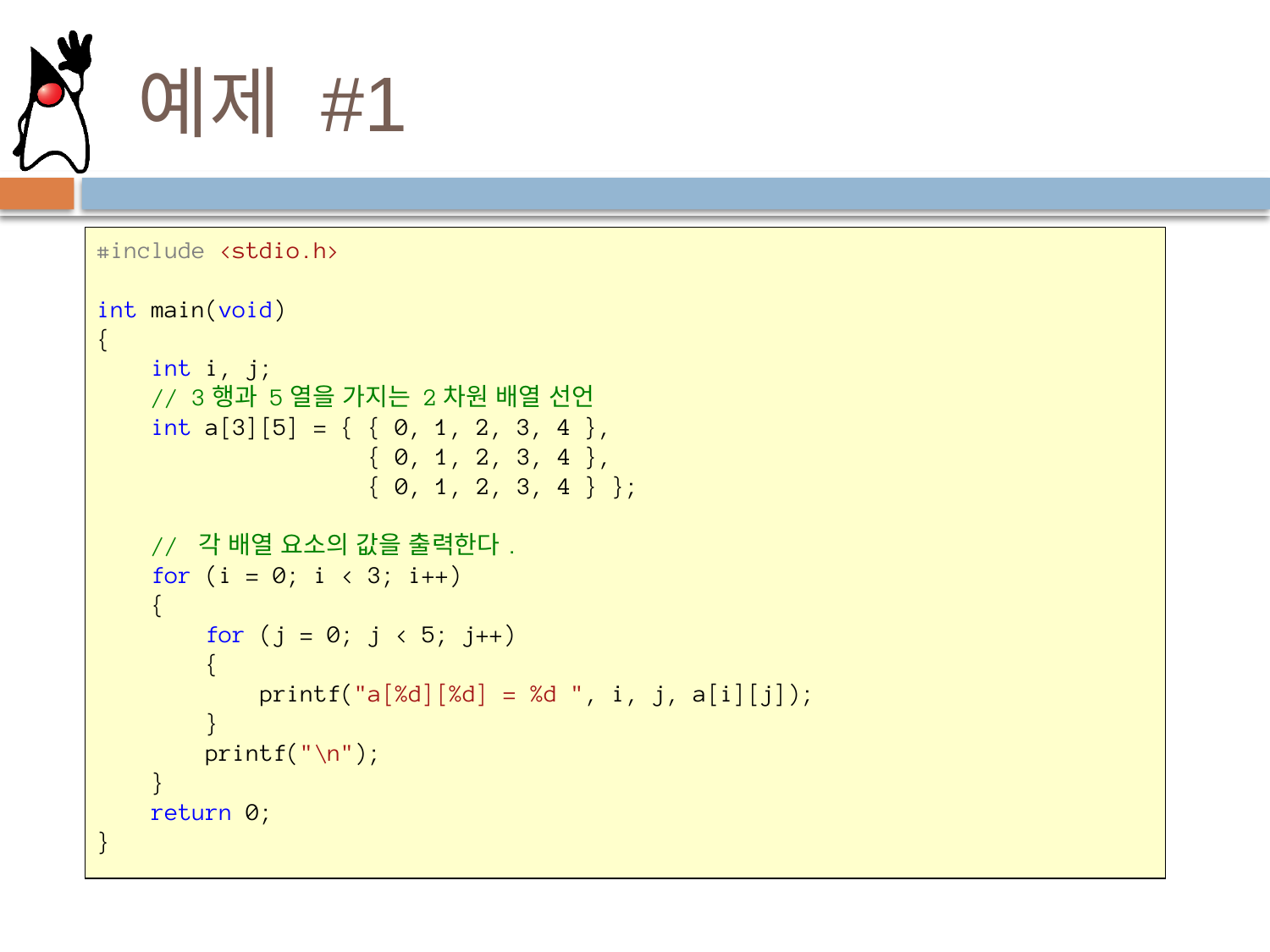

# 예제 #1
#include <stdio.h>

int main(void)
{
    int i, j;
    // 3행과 5열을 가지는 2차원 배열 선언
    int a[3][5] = { { 0, 1, 2, 3, 4 },
                    { 0, 1, 2, 3, 4 },
                    { 0, 1, 2, 3, 4 } };

    // 각 배열 요소의 값을 출력한다.
    for (i = 0; i < 3; i++)
    {
        for (j = 0; j < 5; j++)
        {
            printf("a[%d][%d] = %d ", i, j, a[i][j]);
        }
        printf("\n");
    }
    return 0;
}